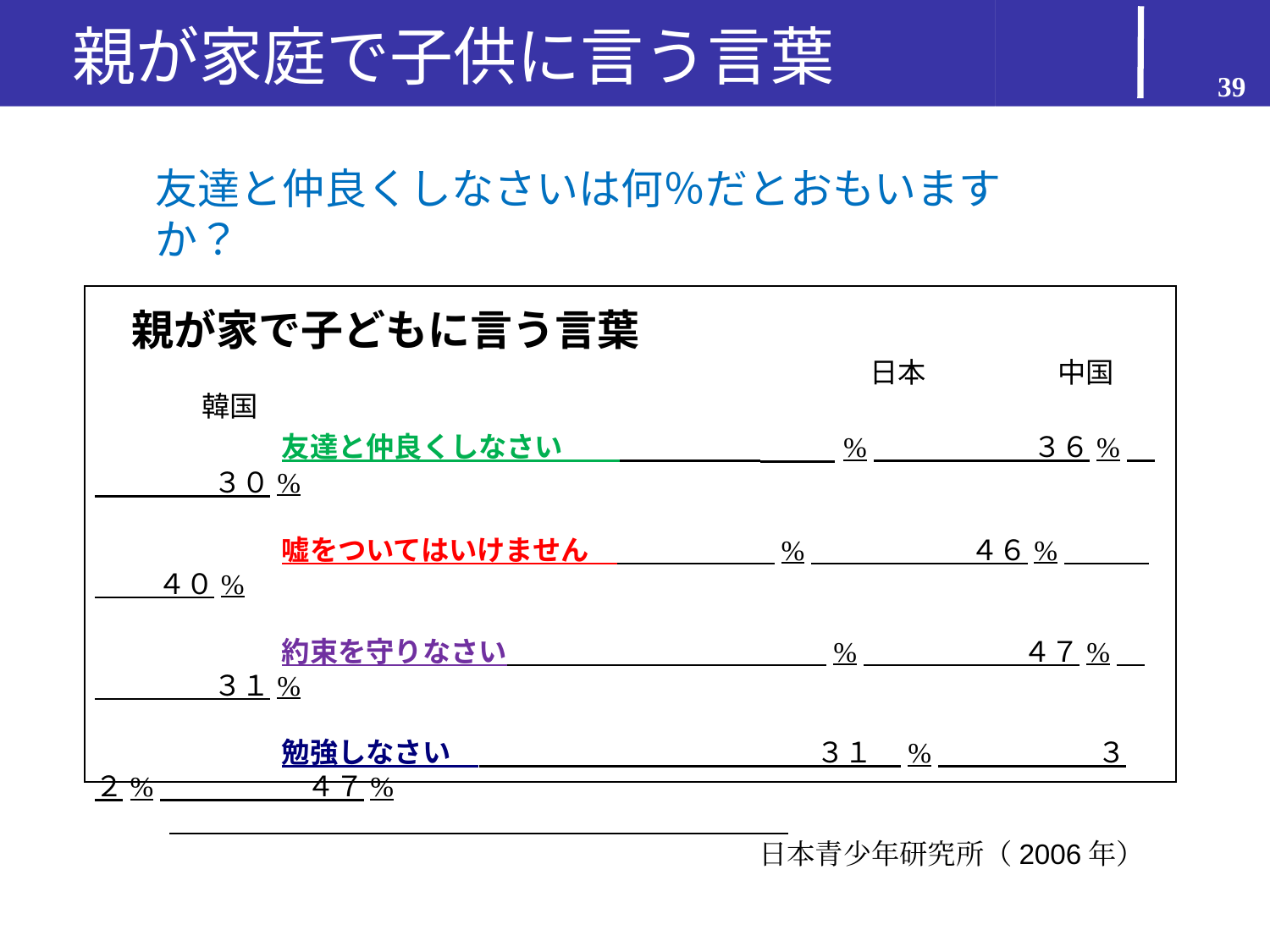

# 親が家庭で子供に言う言葉
39
友達と仲良くしなさいは何％だとおもいますか？

　　　　　　　　　　　　　　　　　　　　　　　    　日本　　　 　  中国　　　        韓国
　　　　友達と仲良くしなさい　　　　　　　　     %　　　　　   ３６%　　　　　 ３０%

　　　　嘘をついてはいけません　　　　　       %　　　　　   ４６%　　　　　 ４０%

　　　　約束を守りなさい　　　　　　　　　　      %　　　　　   ４７%　　　　　 ３１%

　　　　勉強しなさい　　　　　　　　　　　　　３１　%　　　　　   ３２%　　　　　 ４７%

                                                                                 日本青少年研究所（2006年）

親が家で子どもに言う言葉